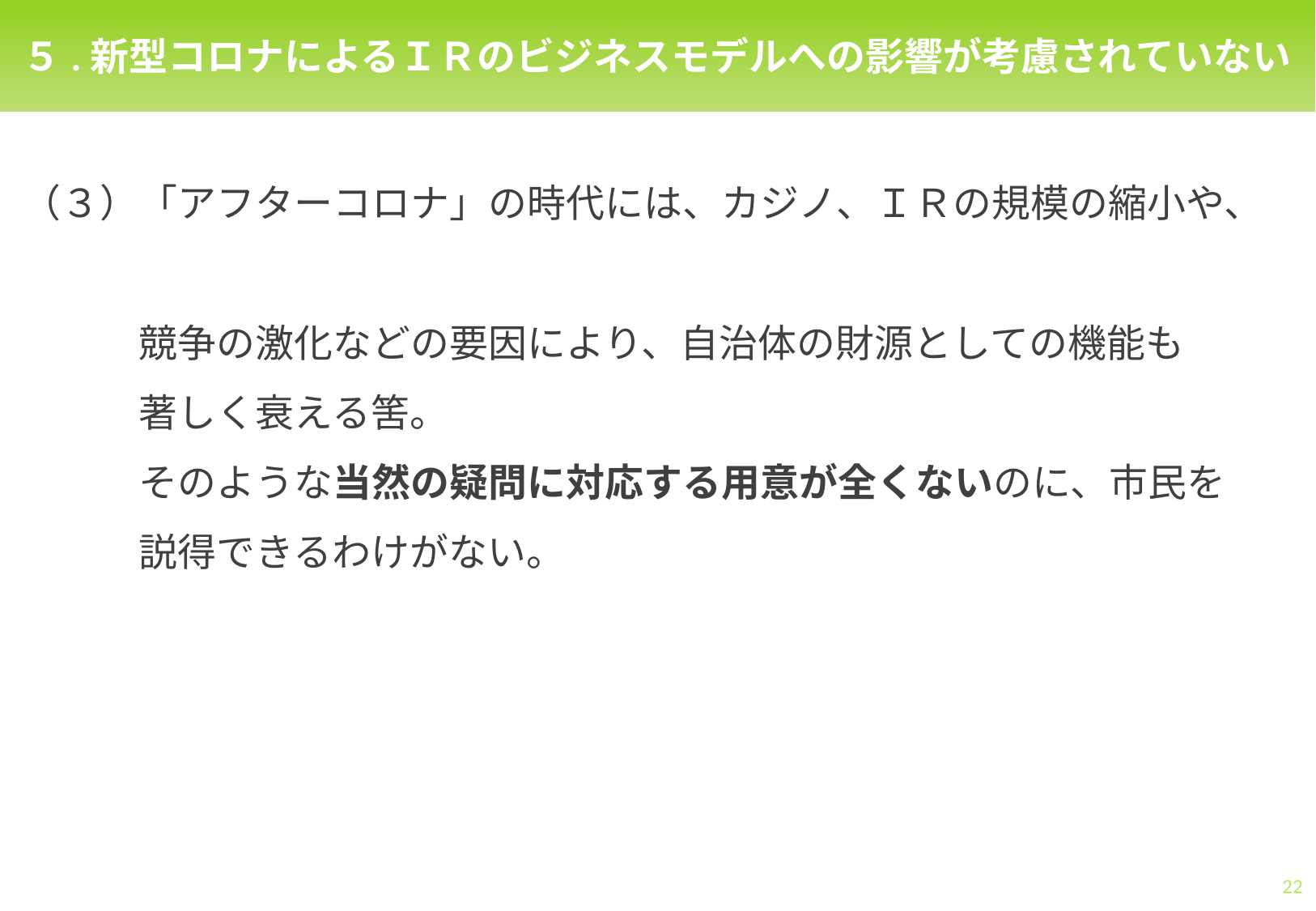

５.新型コロナによるＩＲのビジネスモデルへの影響が考慮されていない
（３）「アフターコロナ」の時代には、カジノ、ＩＲの規模の縮小や、
　　　競争の激化などの要因により、自治体の財源としての機能も
　　　著しく衰える筈。
　　　そのような当然の疑問に対応する用意が全くないのに、市民を
　　　説得できるわけがない。
22